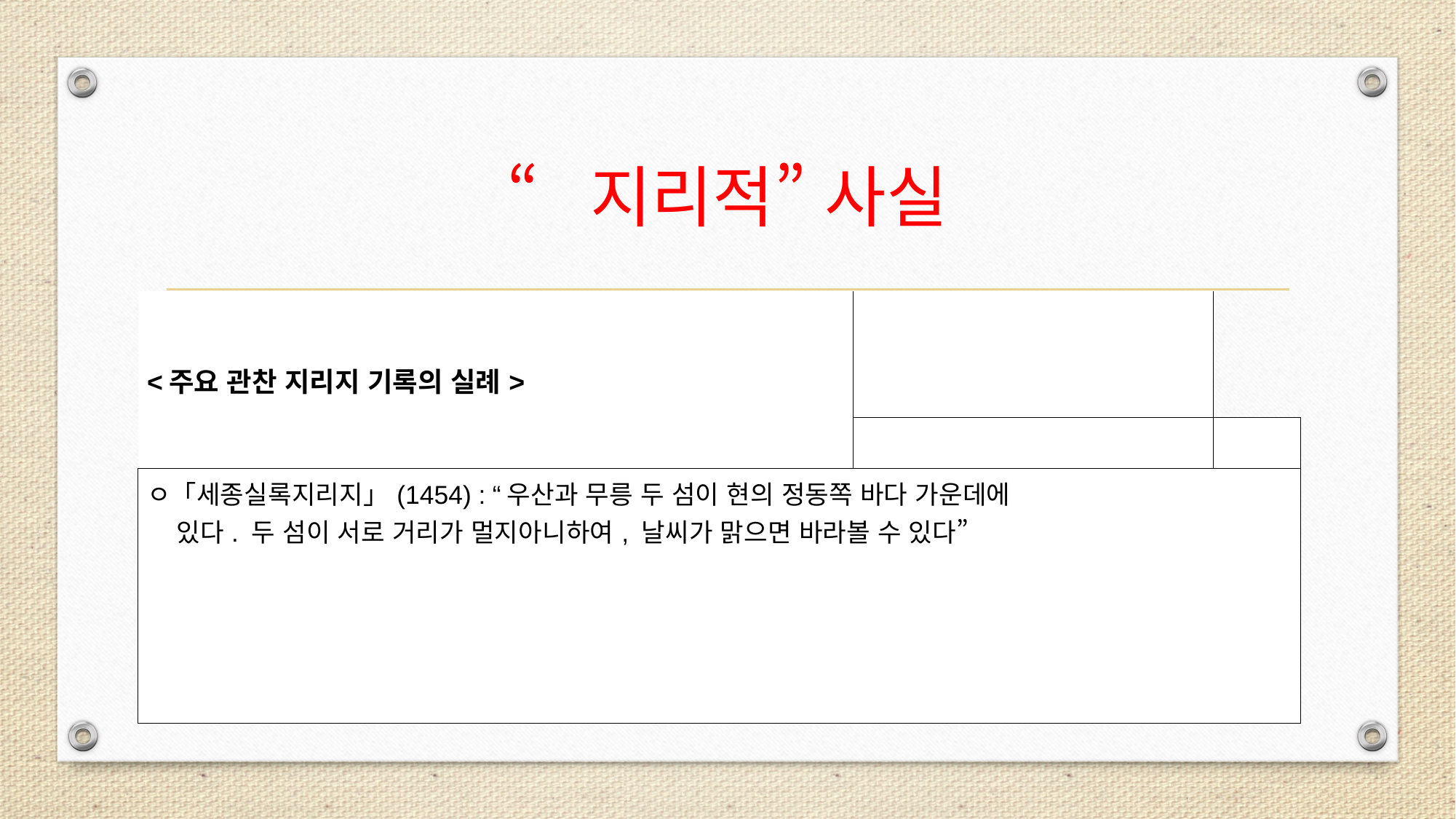

# “지리적” 사실
| <주요 관찬 지리지 기록의 실례> |  |  |
| --- | --- | --- |
|  |  |  |
| ㅇ「세종실록지리지」(1454) : “우산과 무릉 두 섬이 현의 정동쪽 바다 가운데에    있다. 두 섬이 서로 거리가 멀지아니하여, 날씨가 맑으면 바라볼 수 있다” |  |  |